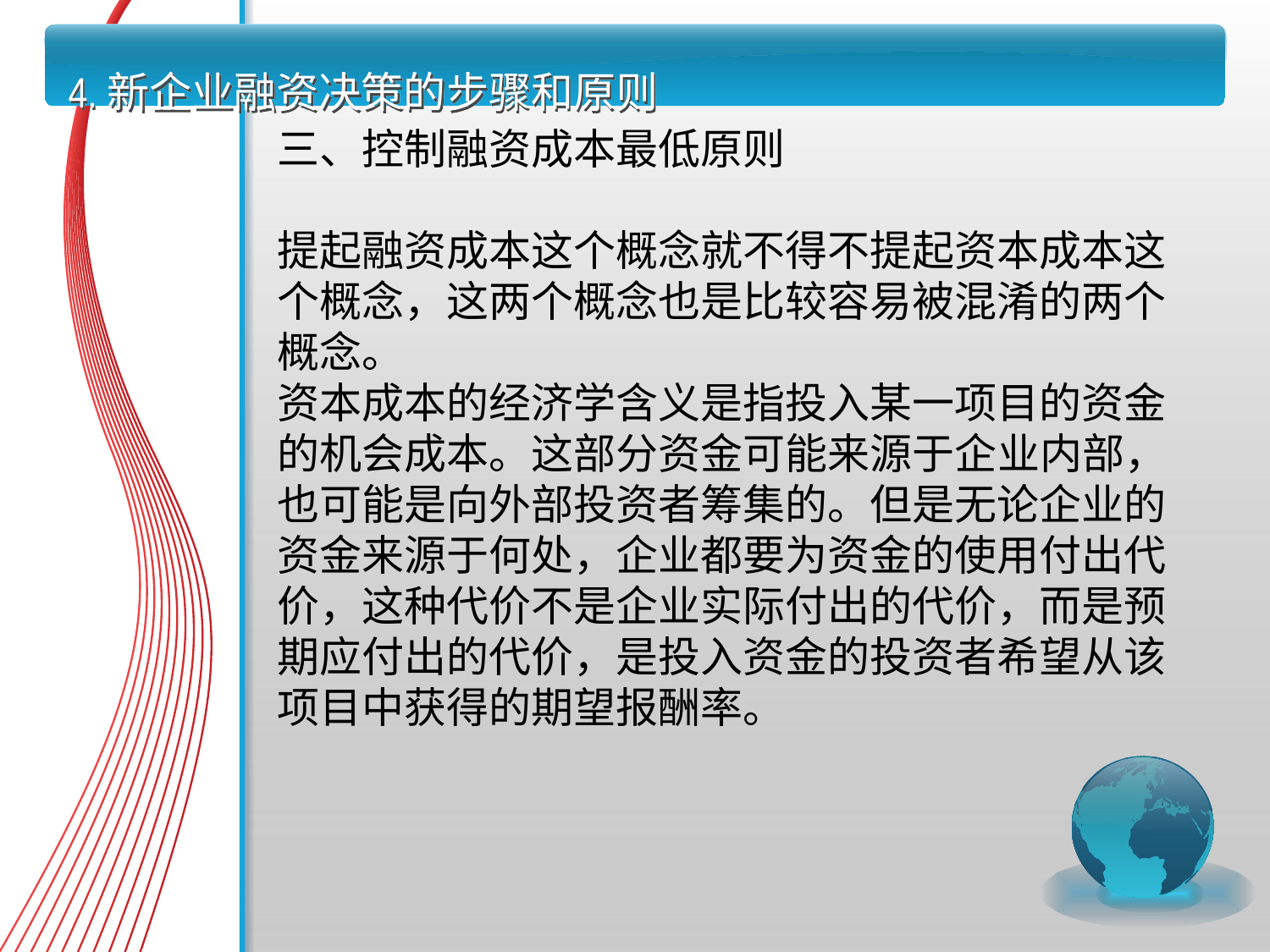

# 4.新企业融资决策的步骤和原则
三、控制融资成本最低原则

提起融资成本这个概念就不得不提起资本成本这个概念，这两个概念也是比较容易被混淆的两个概念。
资本成本的经济学含义是指投入某一项目的资金的机会成本。这部分资金可能来源于企业内部，也可能是向外部投资者筹集的。但是无论企业的资金来源于何处，企业都要为资金的使用付出代价，这种代价不是企业实际付出的代价，而是预期应付出的代价，是投入资金的投资者希望从该项目中获得的期望报酬率。